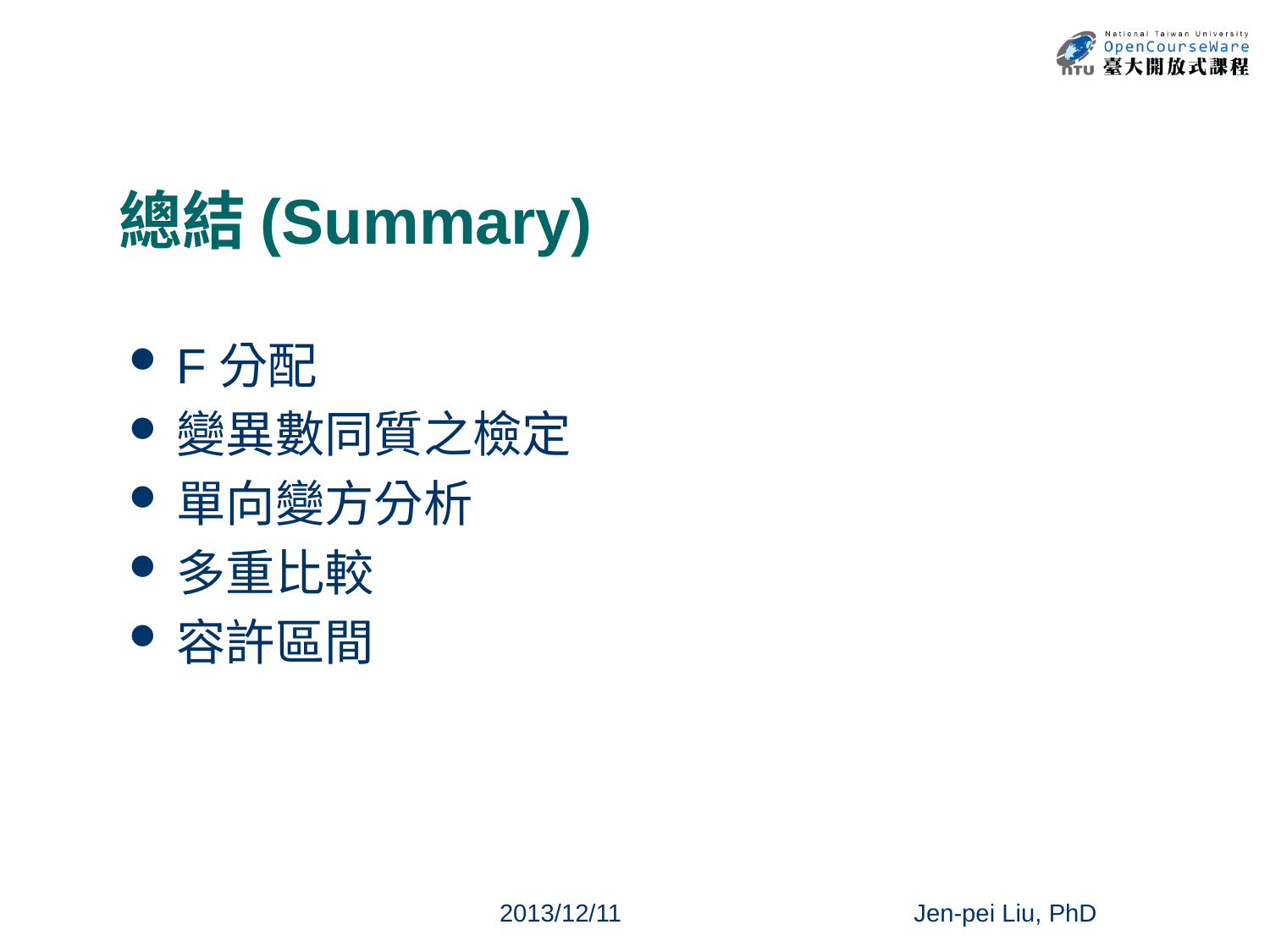

# 總結(Summary)
F分配
變異數同質之檢定
單向變方分析
多重比較
容許區間
43
2013/12/11
Jen-pei Liu, PhD